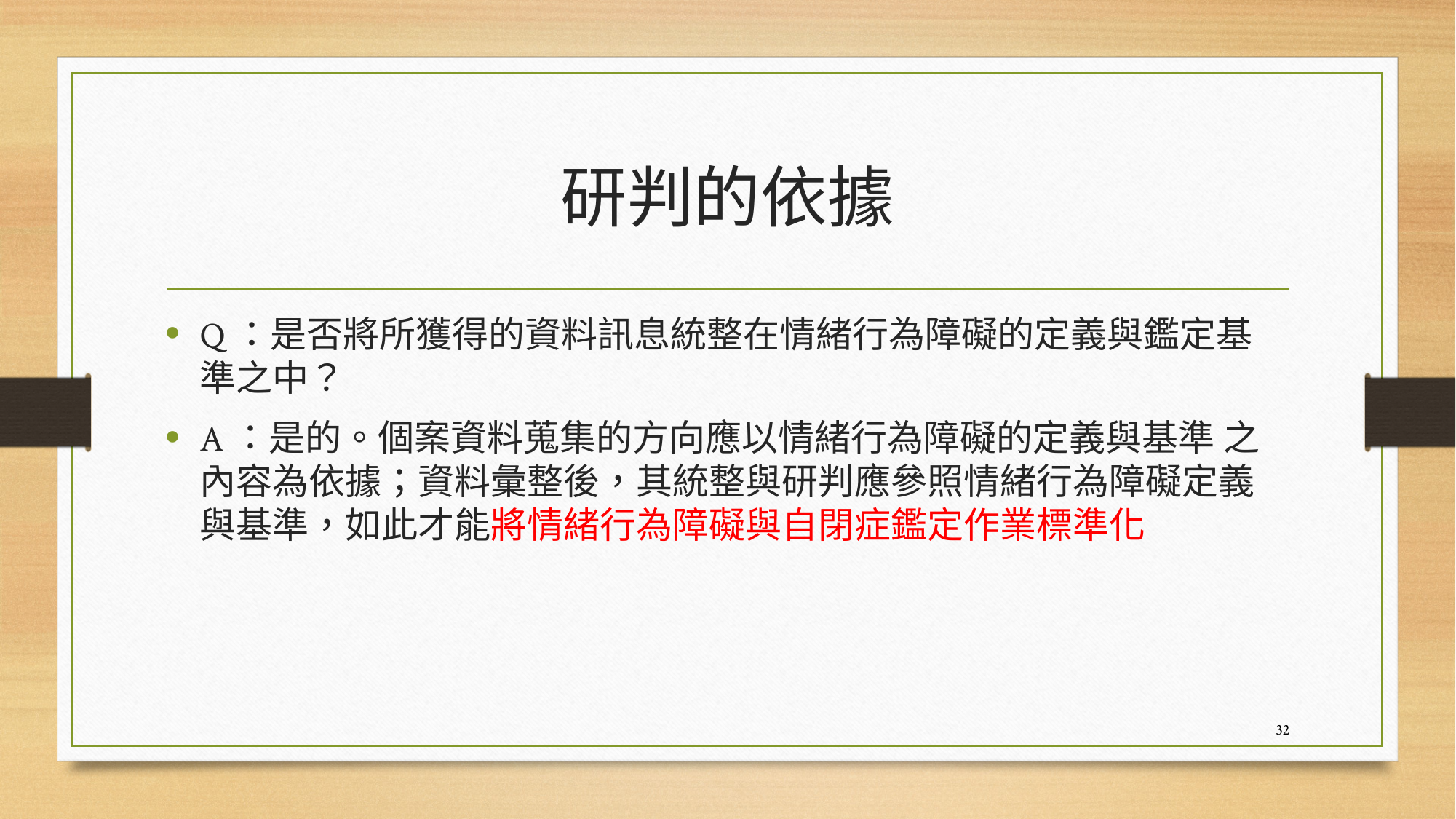

# 研判的依據
Q：是否將所獲得的資料訊息統整在情緒行為障礙的定義與鑑定基 準之中？
A：是的。個案資料蒐集的方向應以情緒行為障礙的定義與基準 之內容為依據；資料彙整後，其統整與研判應參照情緒行為障礙定義與基準，如此才能將情緒行為障礙與自閉症鑑定作業標準化
32